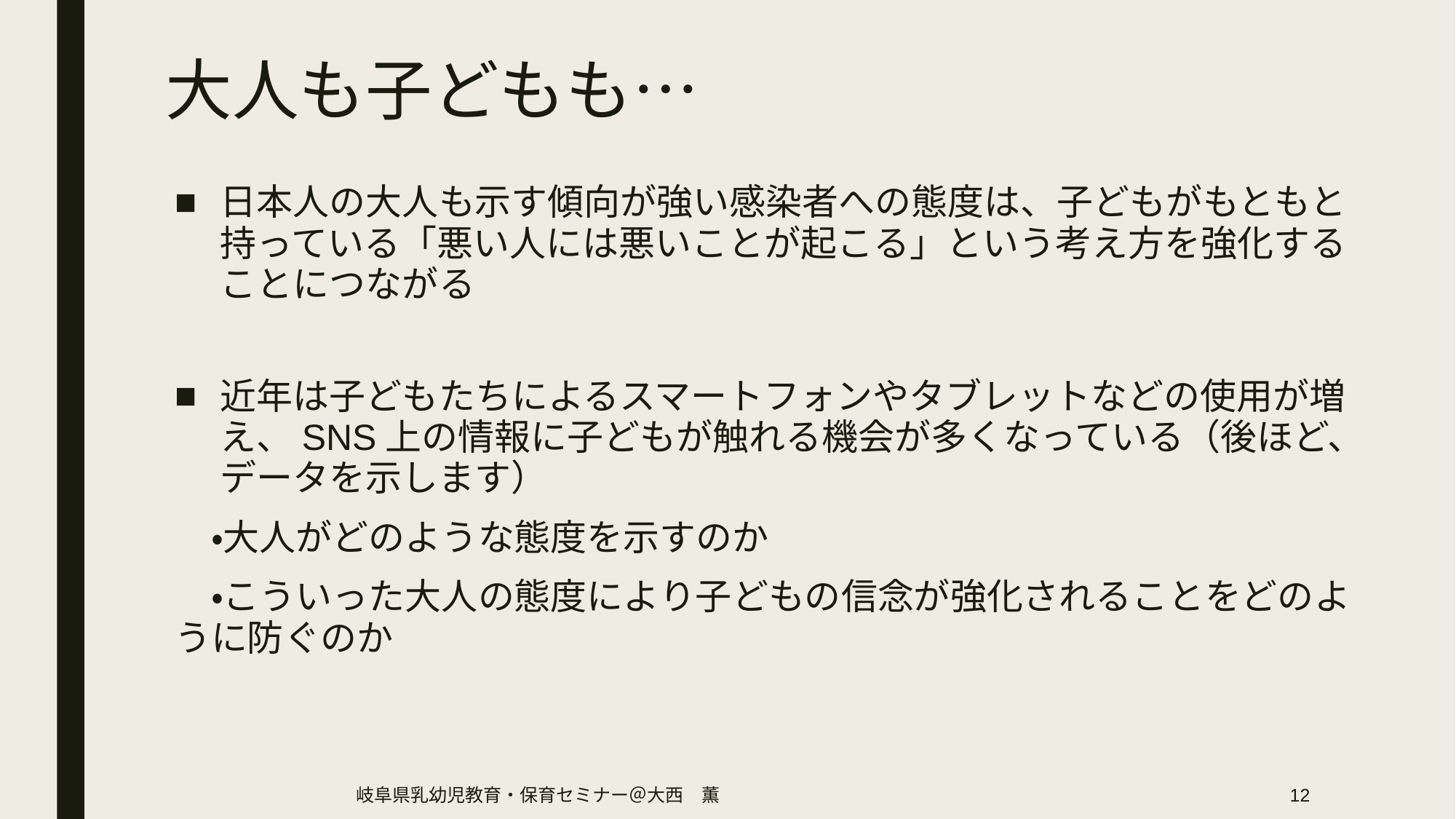

# 大人も子どもも…
日本人の大人も示す傾向が強い感染者への態度は、子どもがもともと持っている「悪い人には悪いことが起こる」という考え方を強化することにつながる

近年は子どもたちによるスマートフォンやタブレットなどの使用が増え、SNS上の情報に子どもが触れる機会が多くなっている（後ほど、データを示します）
　・大人がどのような態度を示すのか
　・こういった大人の態度により子どもの信念が強化されることをどのように防ぐのか
岐阜県乳幼児教育・保育セミナー＠大西　薫
12